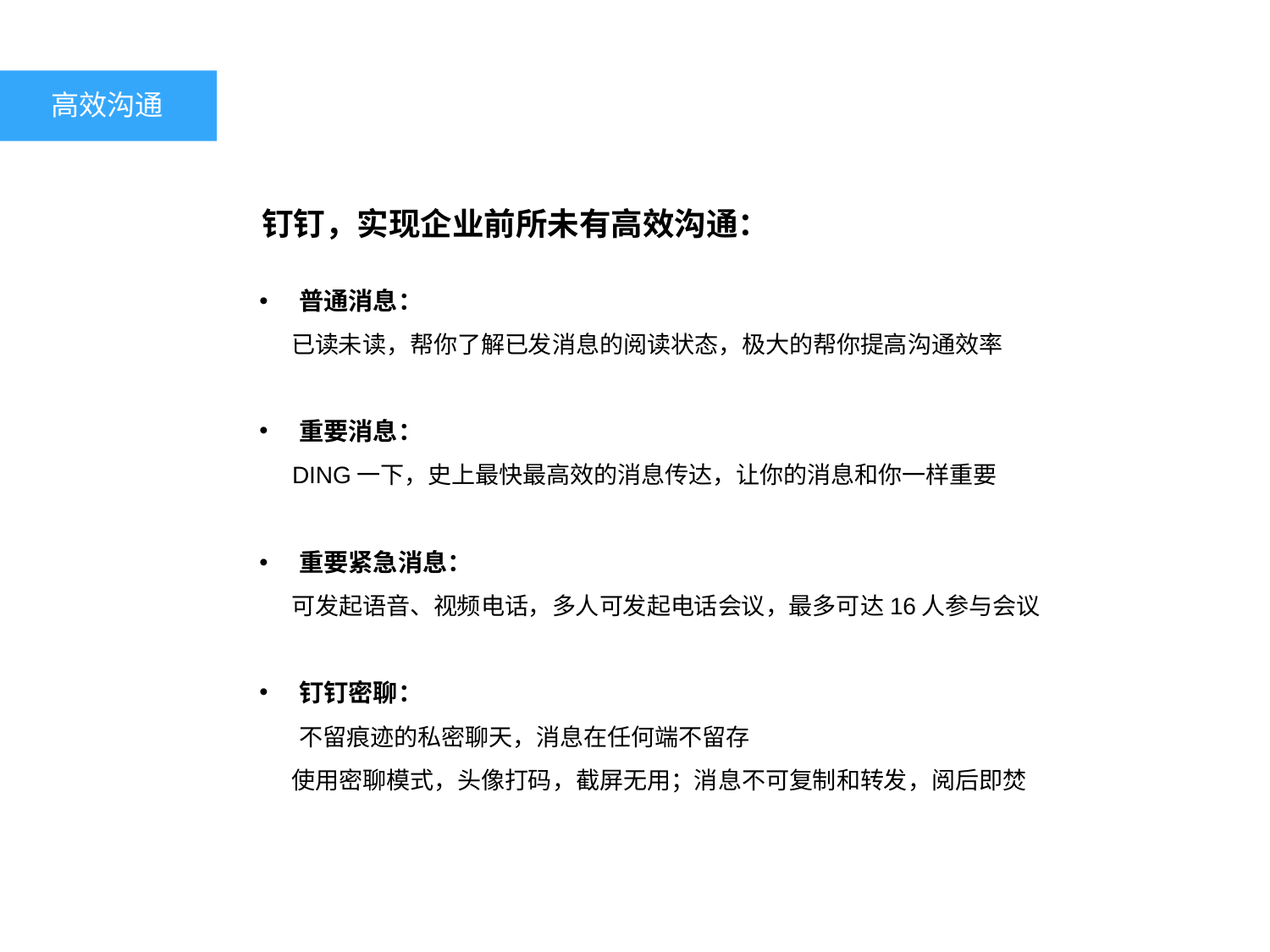

高效沟通
钉钉，实现企业前所未有高效沟通：
普通消息：
     已读未读，帮你了解已发消息的阅读状态，极大的帮你提高沟通效率

重要消息：
     DING一下，史上最快最高效的消息传达，让你的消息和你一样重要

重要紧急消息：
     可发起语音、视频电话，多人可发起电话会议，最多可达16人参与会议

钉钉密聊：
      不留痕迹的私密聊天，消息在任何端不留存
     使用密聊模式，头像打码，截屏无用；消息不可复制和转发，阅后即焚